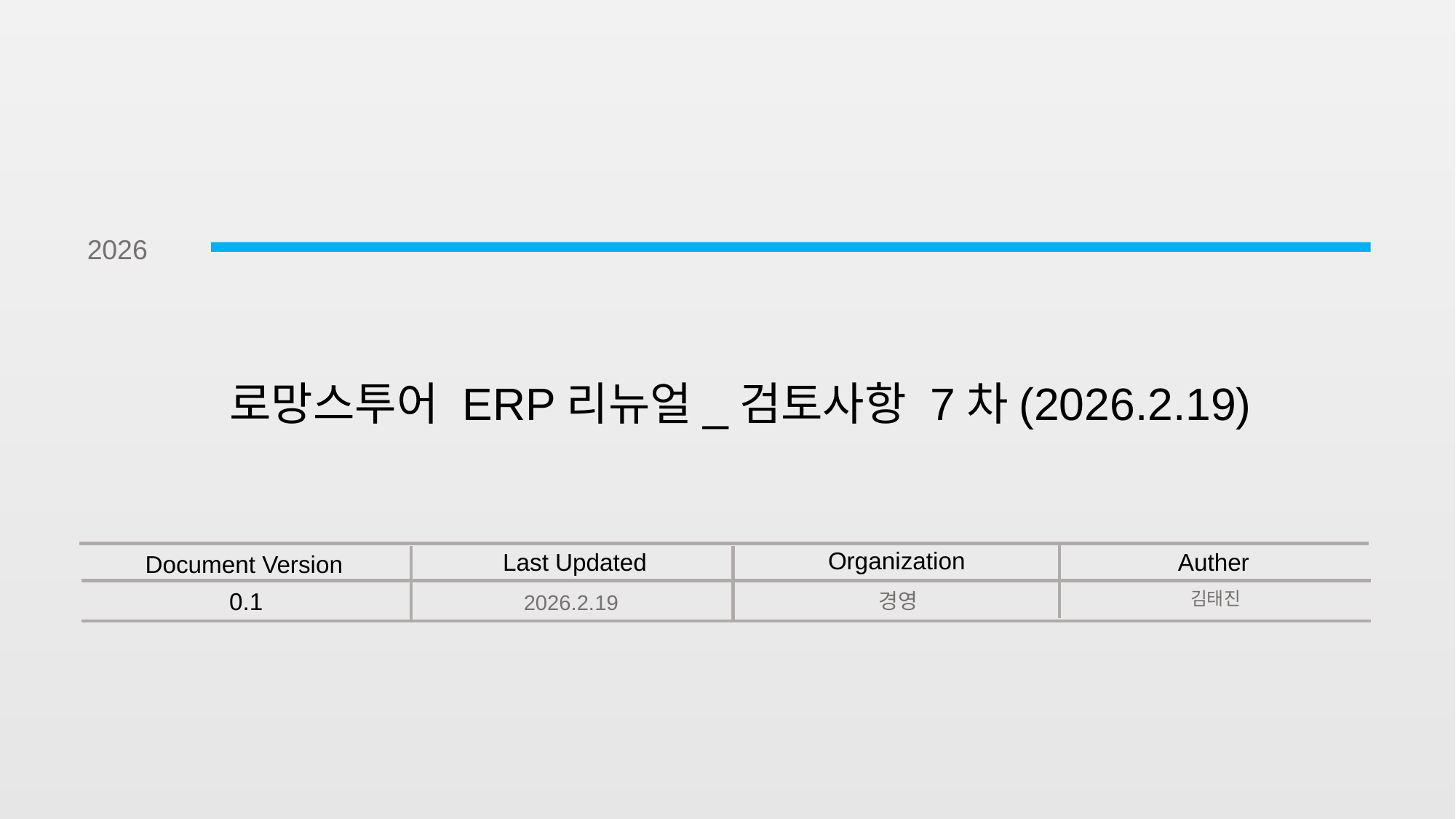

2026

로망스투어 ERP리뉴얼_검토사항 7차(2026.2.19)
Organization
Auther
Last Updated
Document Version
0.1
김태진
경영
2026.2.19
1